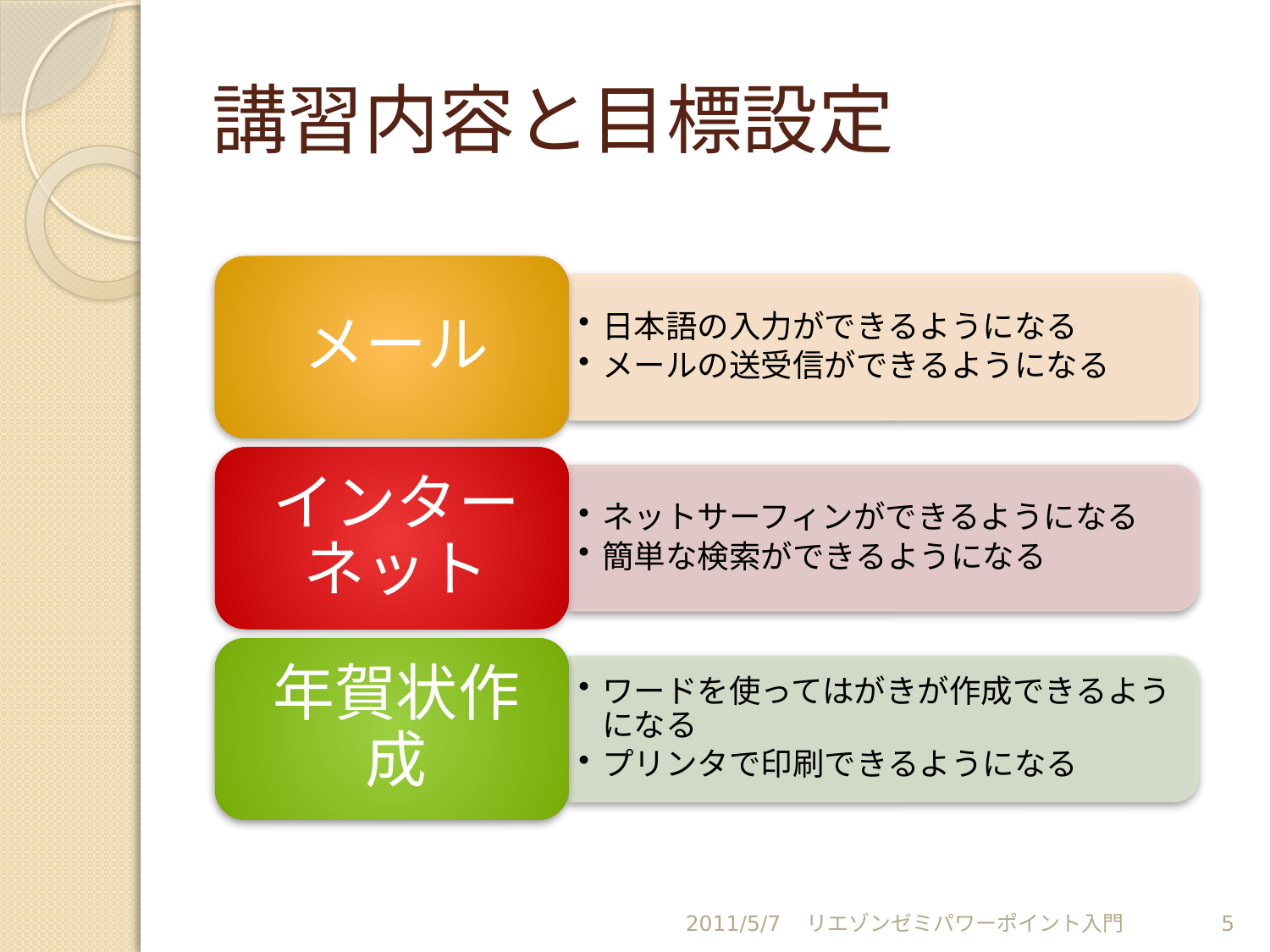

# 講習内容と目標設定
日本語の入力ができるようになる
メールの送受信ができるようになる
メール
ネットサーフィンができるようになる
簡単な検索ができるようになる
インターネット
ワードを使ってはがきが作成できるようになる
プリンタで印刷できるようになる
年賀状作成
2011/5/7
リエゾンゼミパワーポイント入門
5